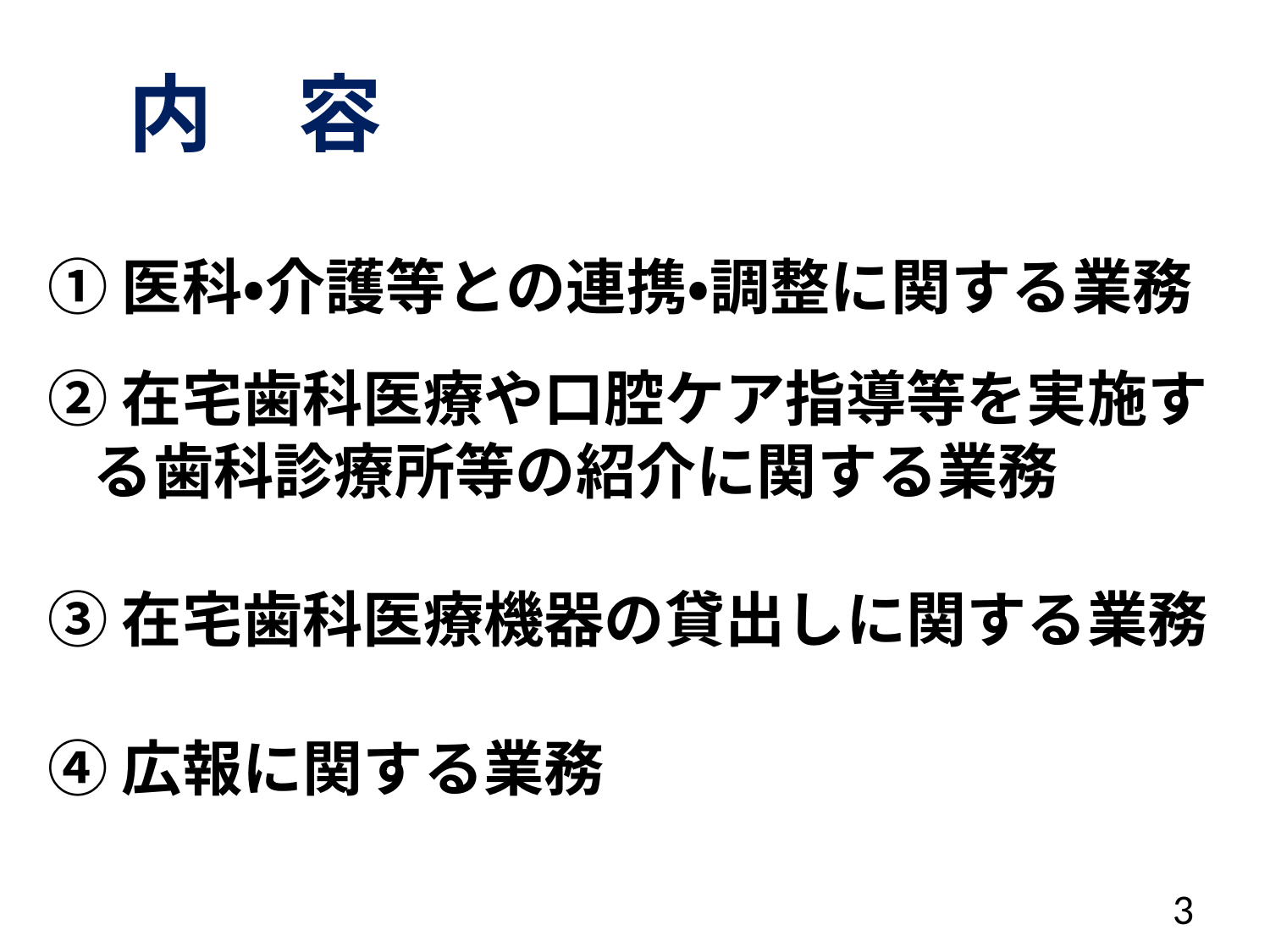

内　容
①医科・介護等との連携・調整に関する業務
②在宅歯科医療や口腔ケア指導等を実施する歯科診療所等の紹介に関する業務
③在宅歯科医療機器の貸出しに関する業務
④広報に関する業務

3